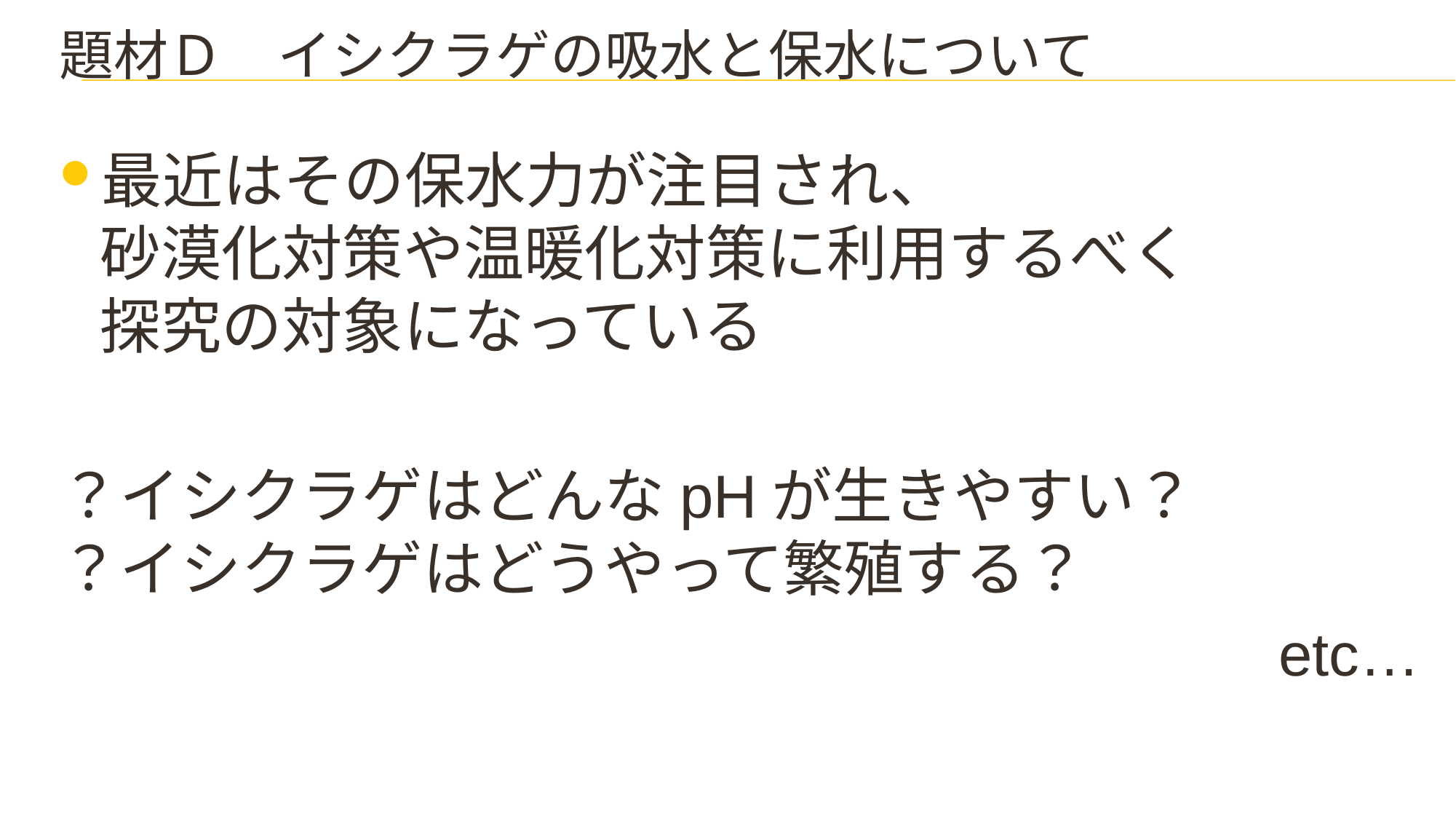

# 題材Ｄ　イシクラゲの吸水と保水について
最近はその保水力が注目され、
砂漠化対策や温暖化対策に利用するべく
探究の対象になっている

？イシクラゲはどんなpHが生きやすい？
？イシクラゲはどうやって繁殖する？
etc…